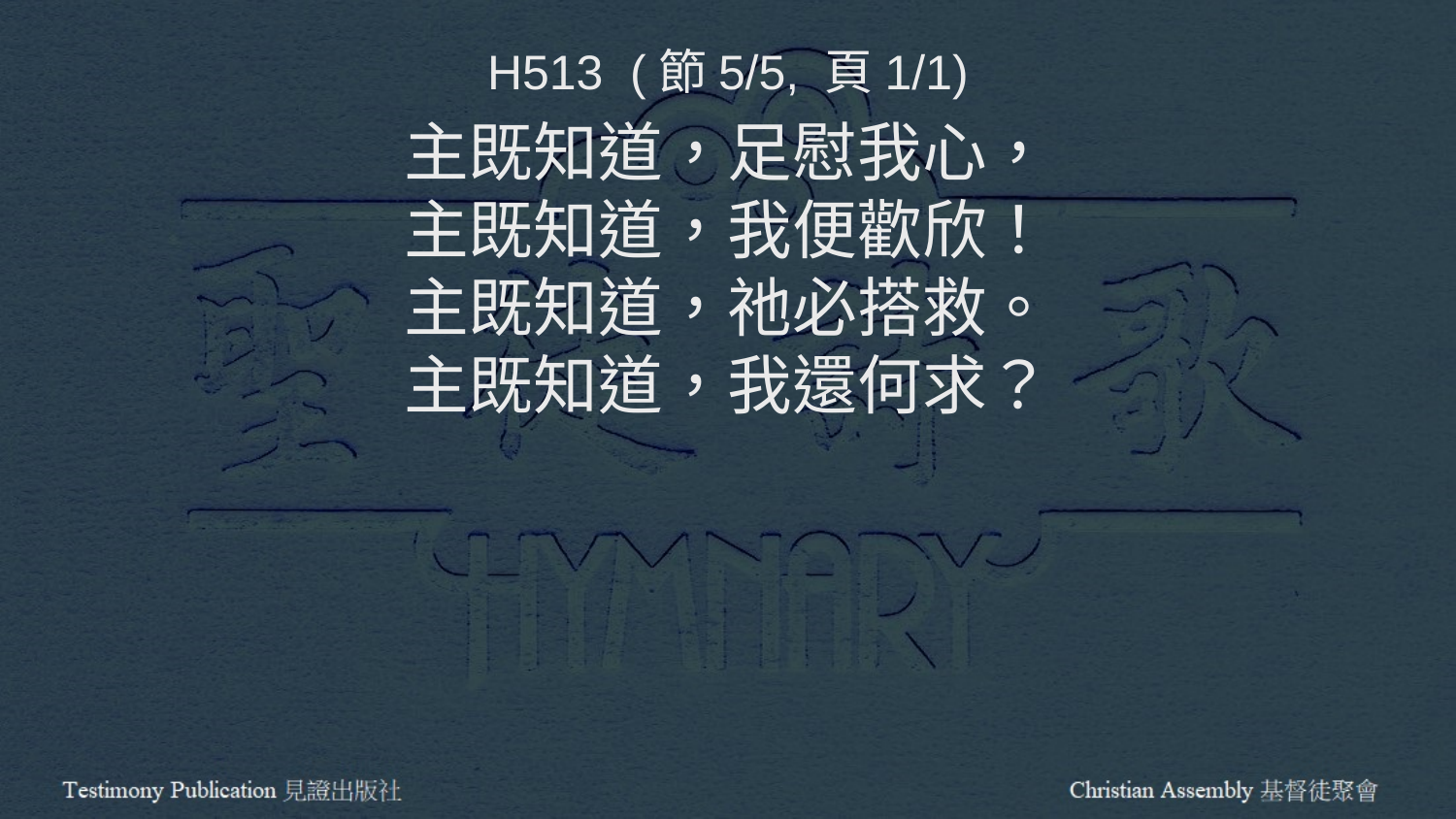

H513  (節5/5, 頁1/1)
主既知道，足慰我心，
主既知道，我便歡欣！
主既知道，祂必搭救。
主既知道，我還何求？